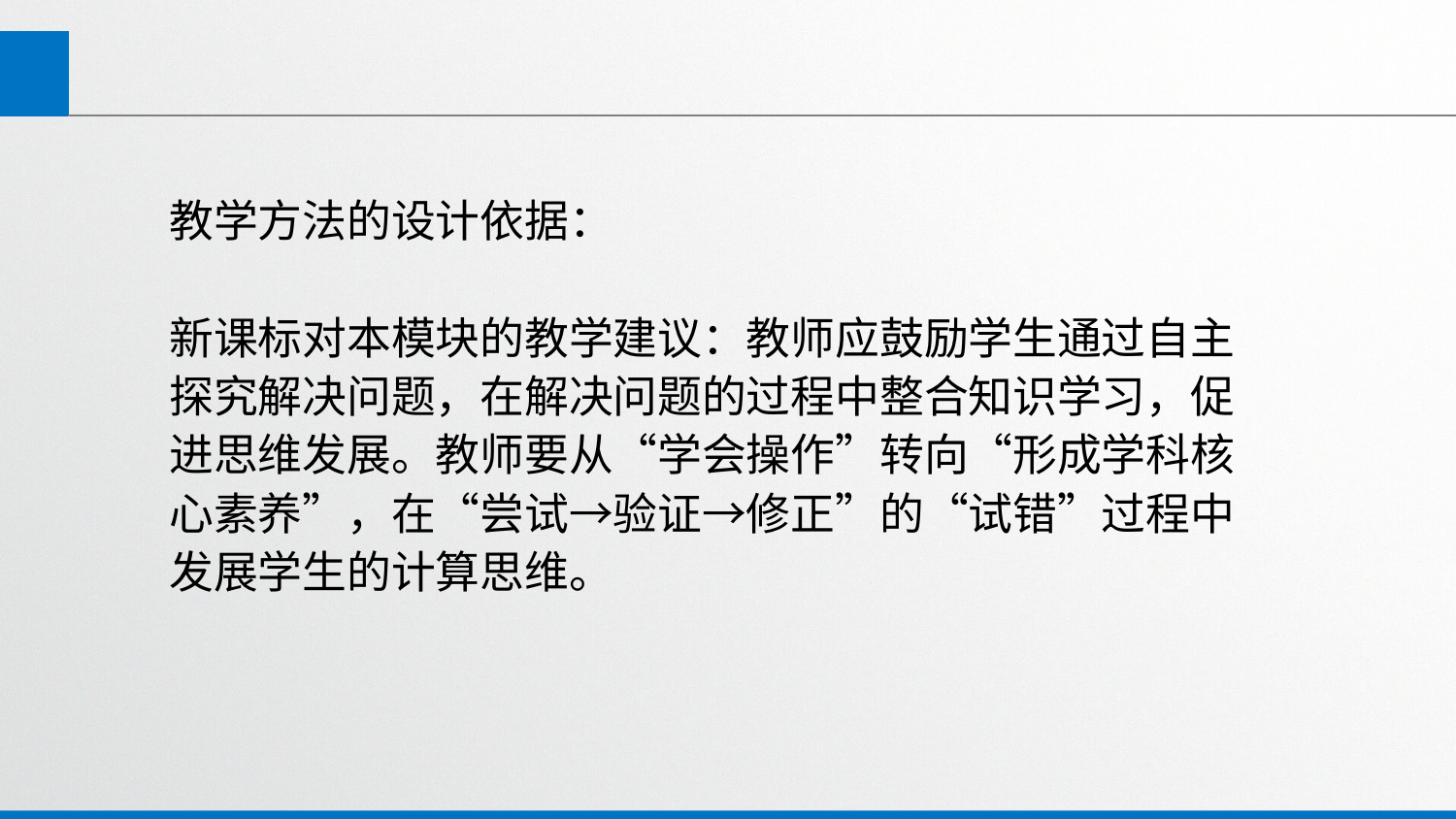

教学方法的设计依据：

新课标对本模块的教学建议：教师应鼓励学生通过自主探究解决问题，在解决问题的过程中整合知识学习，促进思维发展。教师要从“学会操作”转向“形成学科核心素养”，在“尝试→验证→修正”的“试错”过程中发展学生的计算思维。